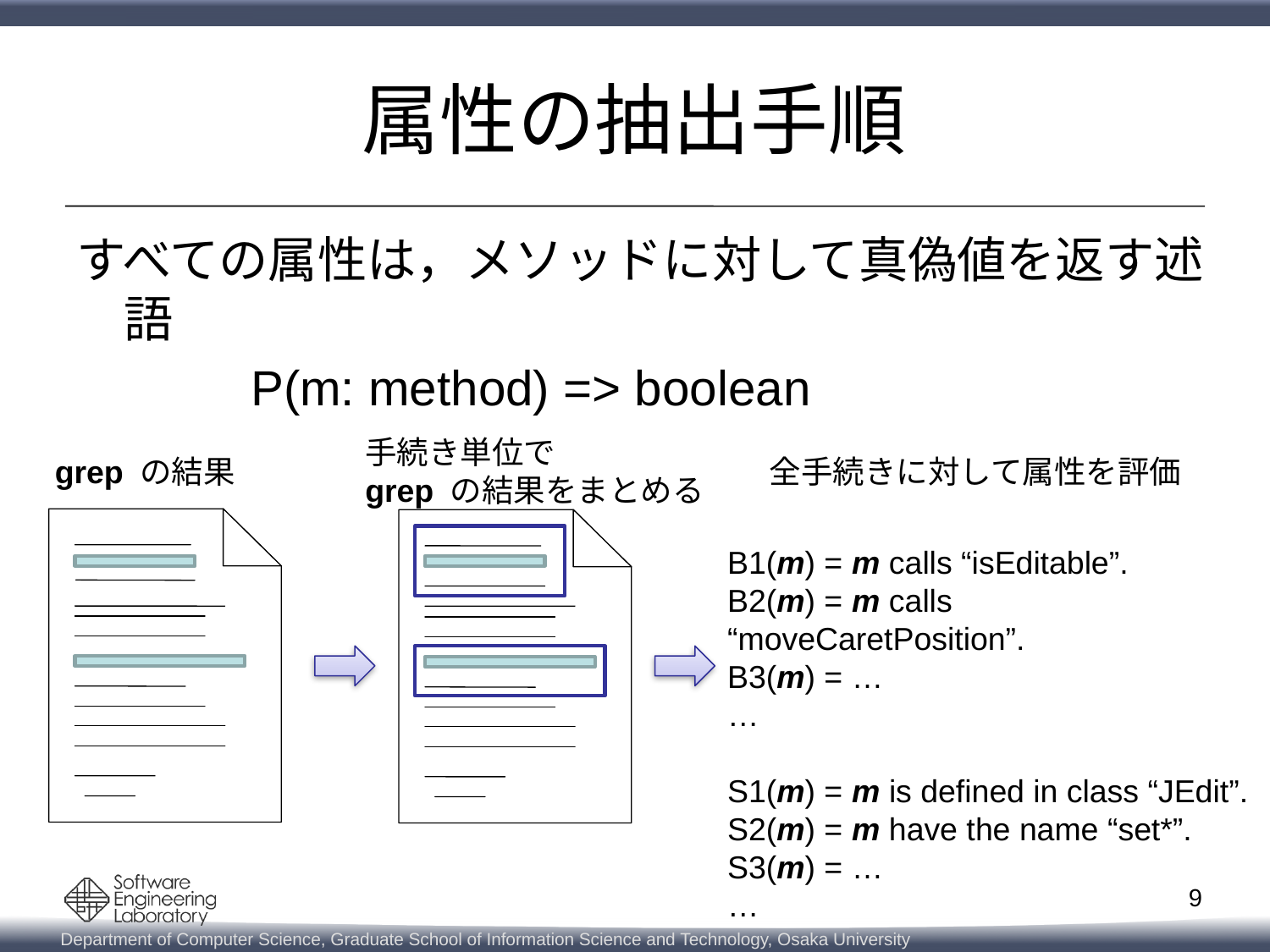

# 属性の抽出手順
すべての属性は，メソッドに対して真偽値を返す述語
		P(m: method) => boolean
手続き単位で
grep の結果をまとめる
grep の結果
全手続きに対して属性を評価

B1(m) = m calls “isEditable”.
B2(m) = m calls “moveCaretPosition”.
B3(m) = …
…

S1(m) = m is defined in class “JEdit”.
S2(m) = m have the name “set*”.
S3(m) = …
…

9